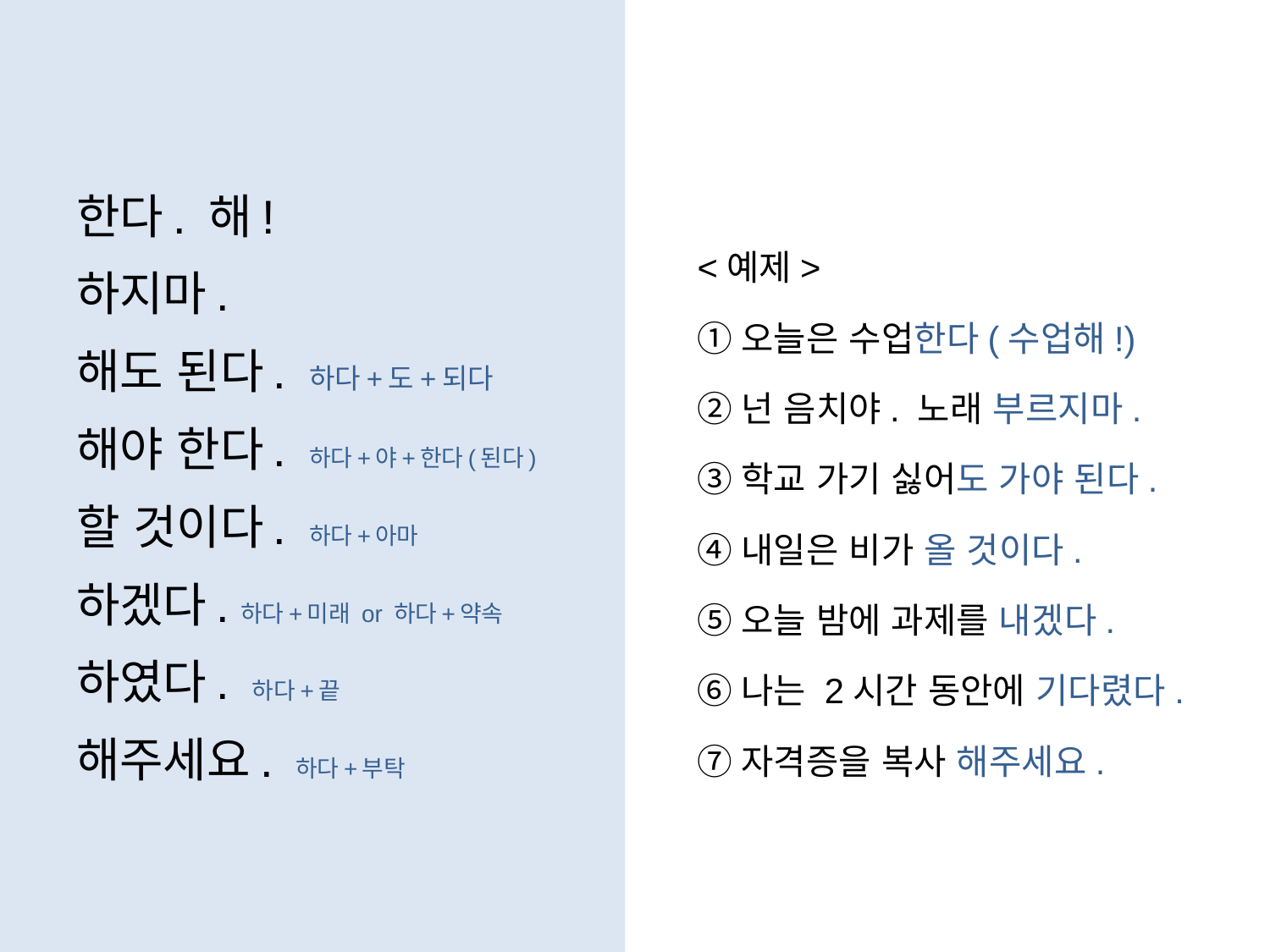

한다. 해!
하지마.
해도 된다. 하다+도+되다
해야 한다. 하다+야+한다(된다)
할 것이다. 하다+아마
하겠다. 하다+미래 or 하다+약속
하였다. 하다+끝
해주세요. 하다+부탁
<예제>
①오늘은 수업한다(수업해!)
②넌 음치야. 노래 부르지마.
③학교 가기 싫어도 가야 된다.
④내일은 비가 올 것이다.
⑤오늘 밤에 과제를 내겠다.
⑥나는 2시간 동안에 기다렸다.
⑦자격증을 복사 해주세요.